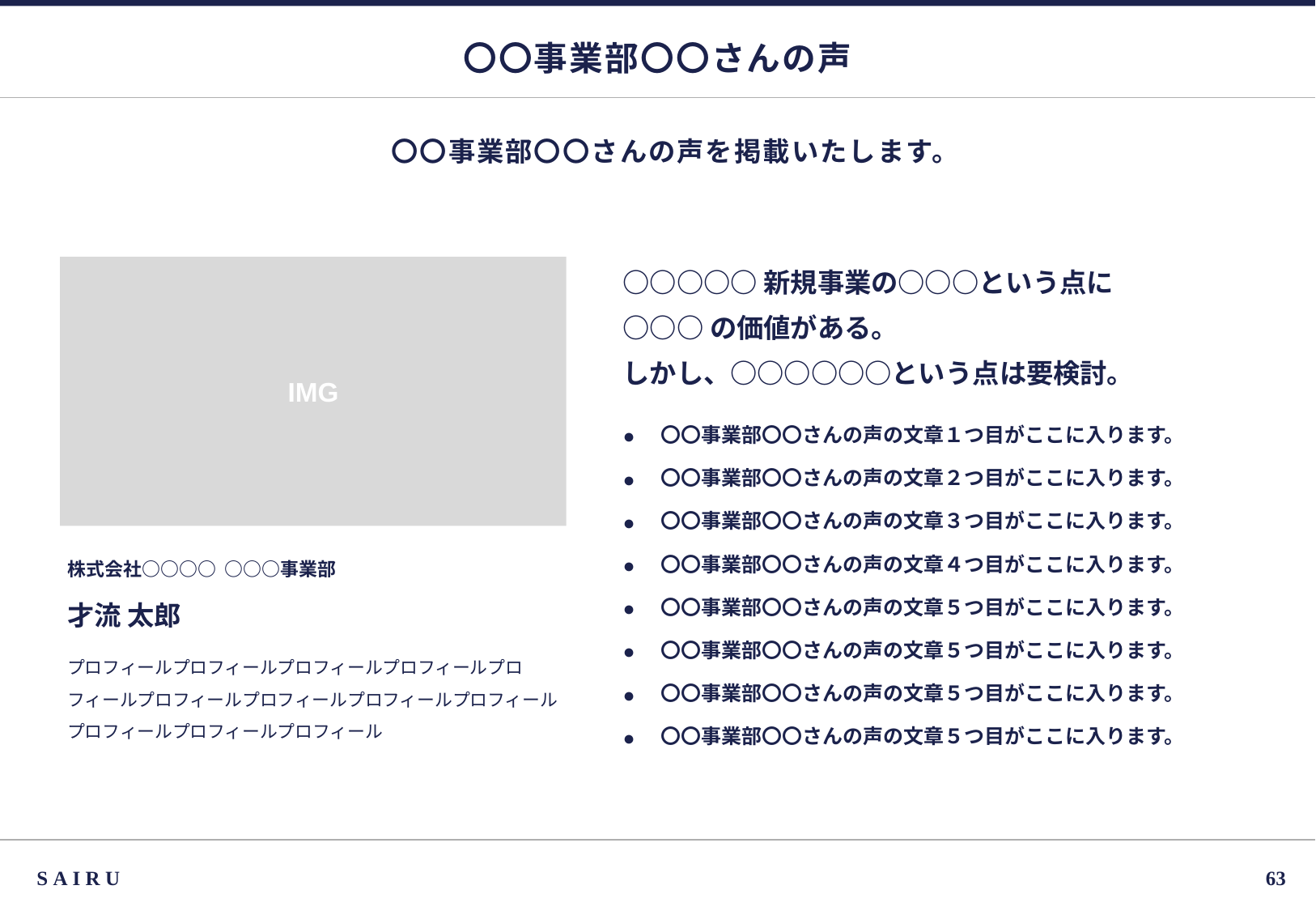

# 〇〇事業部〇〇さんの声
〇〇事業部〇〇さんの声を掲載いたします。
IMG
○○○○○新規事業の○○○という点に
○○○の価値がある。
しかし、○○○○○○という点は要検討。
〇〇事業部〇〇さんの声の文章１つ目がここに入ります。
〇〇事業部〇〇さんの声の文章２つ目がここに入ります。
〇〇事業部〇〇さんの声の文章３つ目がここに入ります。
〇〇事業部〇〇さんの声の文章４つ目がここに入ります。
〇〇事業部〇〇さんの声の文章５つ目がここに入ります。
〇〇事業部〇〇さんの声の文章５つ目がここに入ります。
〇〇事業部〇〇さんの声の文章５つ目がここに入ります。
〇〇事業部〇〇さんの声の文章５つ目がここに入ります。
株式会社○○○○  ○○○事業部
才流 太郎
プロフィールプロフィールプロフィールプロフィールプロフィールプロフィールプロフィールプロフィールプロフィールプロフィールプロフィールプロフィール
SAIRU
63